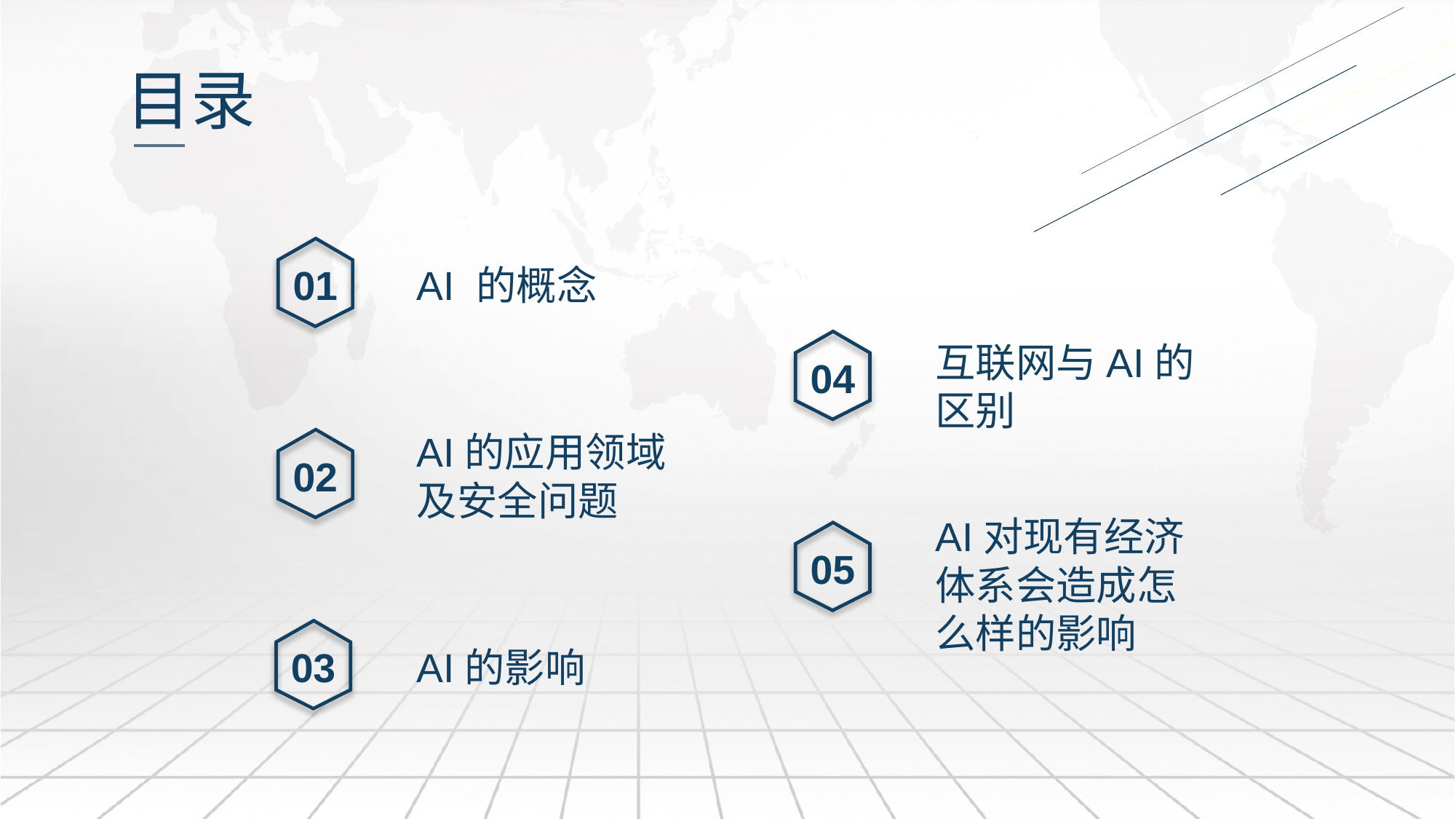

目录

01
AI 的概念
互联网与AI的区别

04
AI的应用领域及安全问题

02
AI对现有经济体系会造成怎么样的影响

05

03
AI的影响